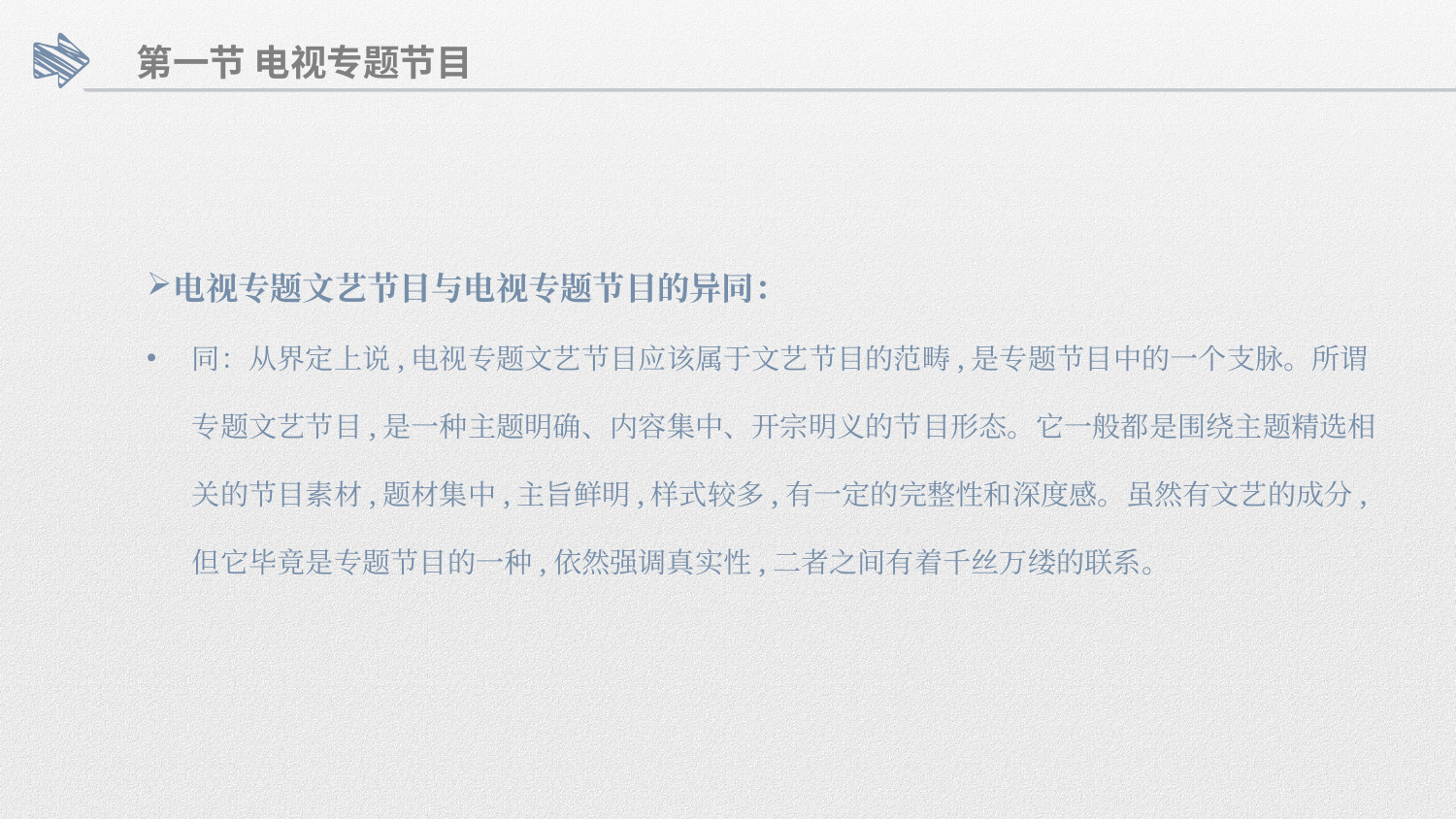

第一节 电视专题节目
电视专题文艺节目与电视专题节目的异同：
同：从界定上说,电视专题文艺节目应该属于文艺节目的范畴,是专题节目中的一个支脉。所谓专题文艺节目,是一种主题明确、内容集中、开宗明义的节目形态。它一般都是围绕主题精选相关的节目素材,题材集中,主旨鲜明,样式较多,有一定的完整性和深度感。虽然有文艺的成分,但它毕竟是专题节目的一种,依然强调真实性,二者之间有着千丝万缕的联系。